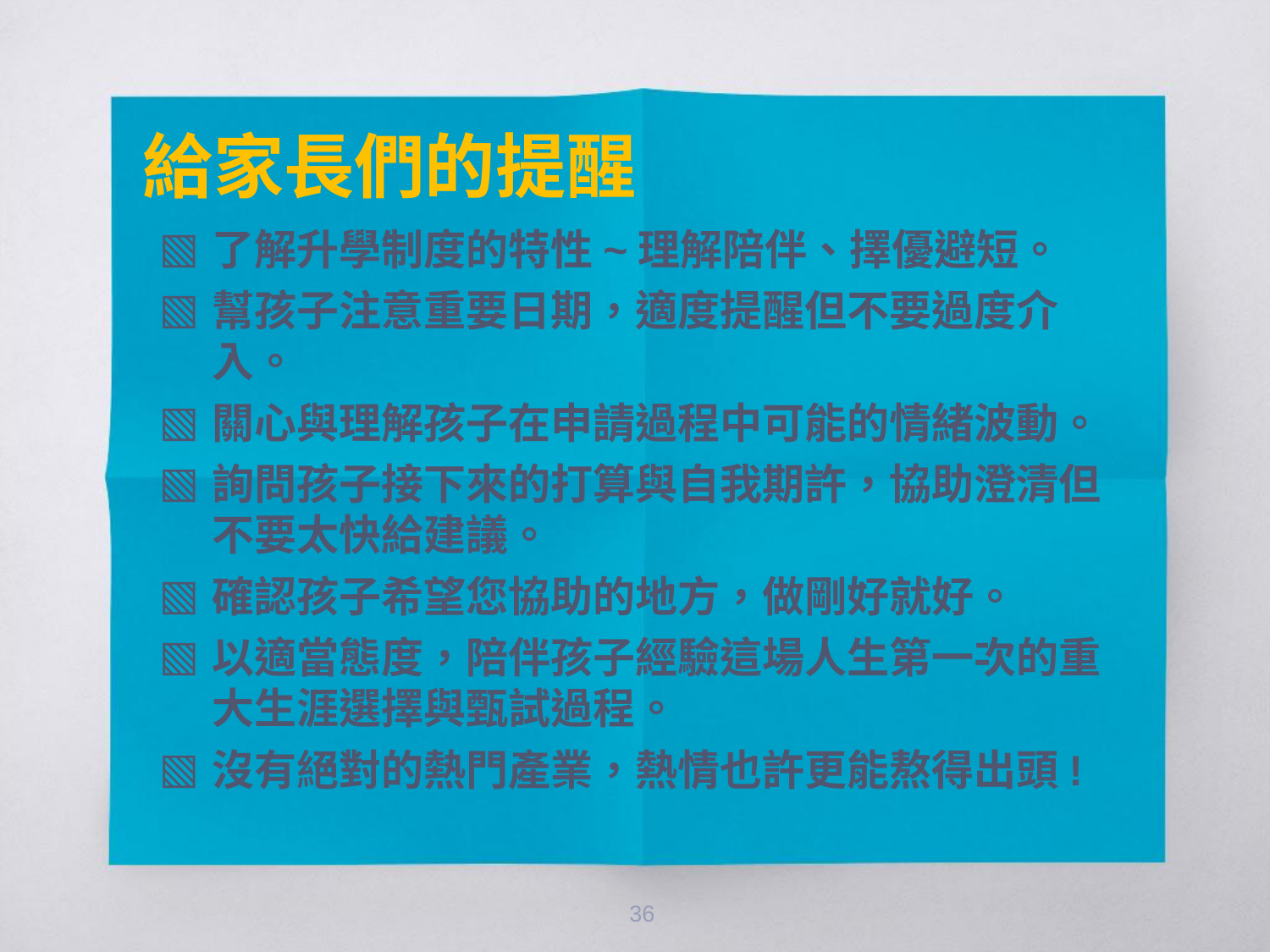

給家長們的提醒
了解升學制度的特性~理解陪伴、擇優避短。
幫孩子注意重要日期，適度提醒但不要過度介入。
關心與理解孩子在申請過程中可能的情緒波動。
詢問孩子接下來的打算與自我期許，協助澄清但不要太快給建議。
確認孩子希望您協助的地方，做剛好就好。
以適當態度，陪伴孩子經驗這場人生第一次的重大生涯選擇與甄試過程。
沒有絕對的熱門產業，熱情也許更能熬得出頭!
36